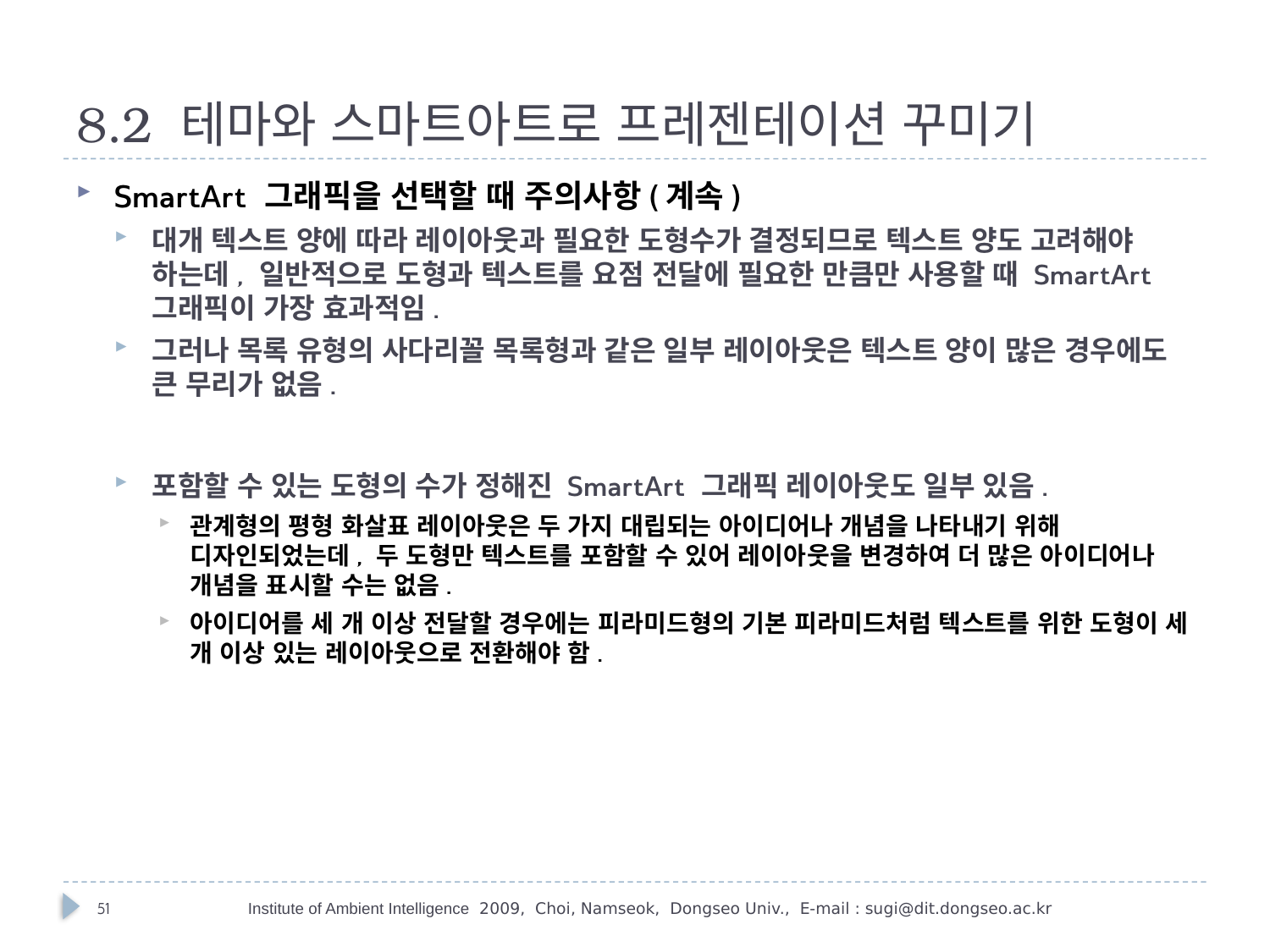

# 8.2 테마와 스마트아트로 프레젠테이션 꾸미기
SmartArt 그래픽을 선택할 때 주의사항(계속)
대개 텍스트 양에 따라 레이아웃과 필요한 도형수가 결정되므로 텍스트 양도 고려해야 하는데, 일반적으로 도형과 텍스트를 요점 전달에 필요한 만큼만 사용할 때 SmartArt 그래픽이 가장 효과적임.
그러나 목록 유형의 사다리꼴 목록형과 같은 일부 레이아웃은 텍스트 양이 많은 경우에도 큰 무리가 없음.

포함할 수 있는 도형의 수가 정해진 SmartArt 그래픽 레이아웃도 일부 있음.
관계형의 평형 화살표 레이아웃은 두 가지 대립되는 아이디어나 개념을 나타내기 위해 디자인되었는데, 두 도형만 텍스트를 포함할 수 있어 레이아웃을 변경하여 더 많은 아이디어나 개념을 표시할 수는 없음.
아이디어를 세 개 이상 전달할 경우에는 피라미드형의 기본 피라미드처럼 텍스트를 위한 도형이 세 개 이상 있는 레이아웃으로 전환해야 함.